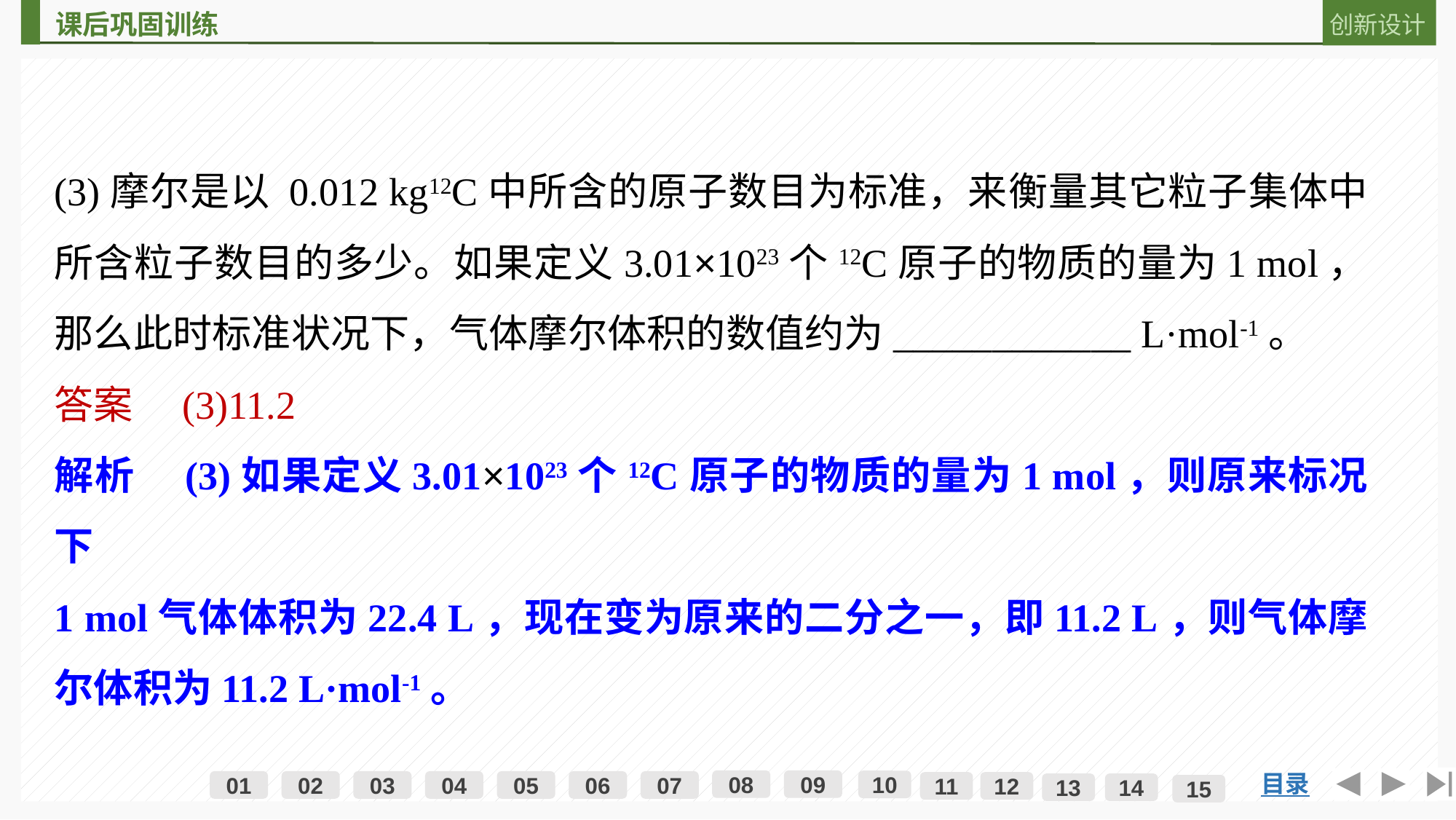

(3)摩尔是以 0.012 kg12C中所含的原子数目为标准，来衡量其它粒子集体中所含粒子数目的多少。如果定义3.01×1023个12C原子的物质的量为1 mol，那么此时标准状况下，气体摩尔体积的数值约为____________ L·mol-1。
答案　(3)11.2
解析　(3)如果定义3.01×1023个12C原子的物质的量为1 mol，则原来标况下
1 mol气体体积为22.4 L，现在变为原来的二分之一，即11.2 L，则气体摩尔体积为11.2 L·mol-1。